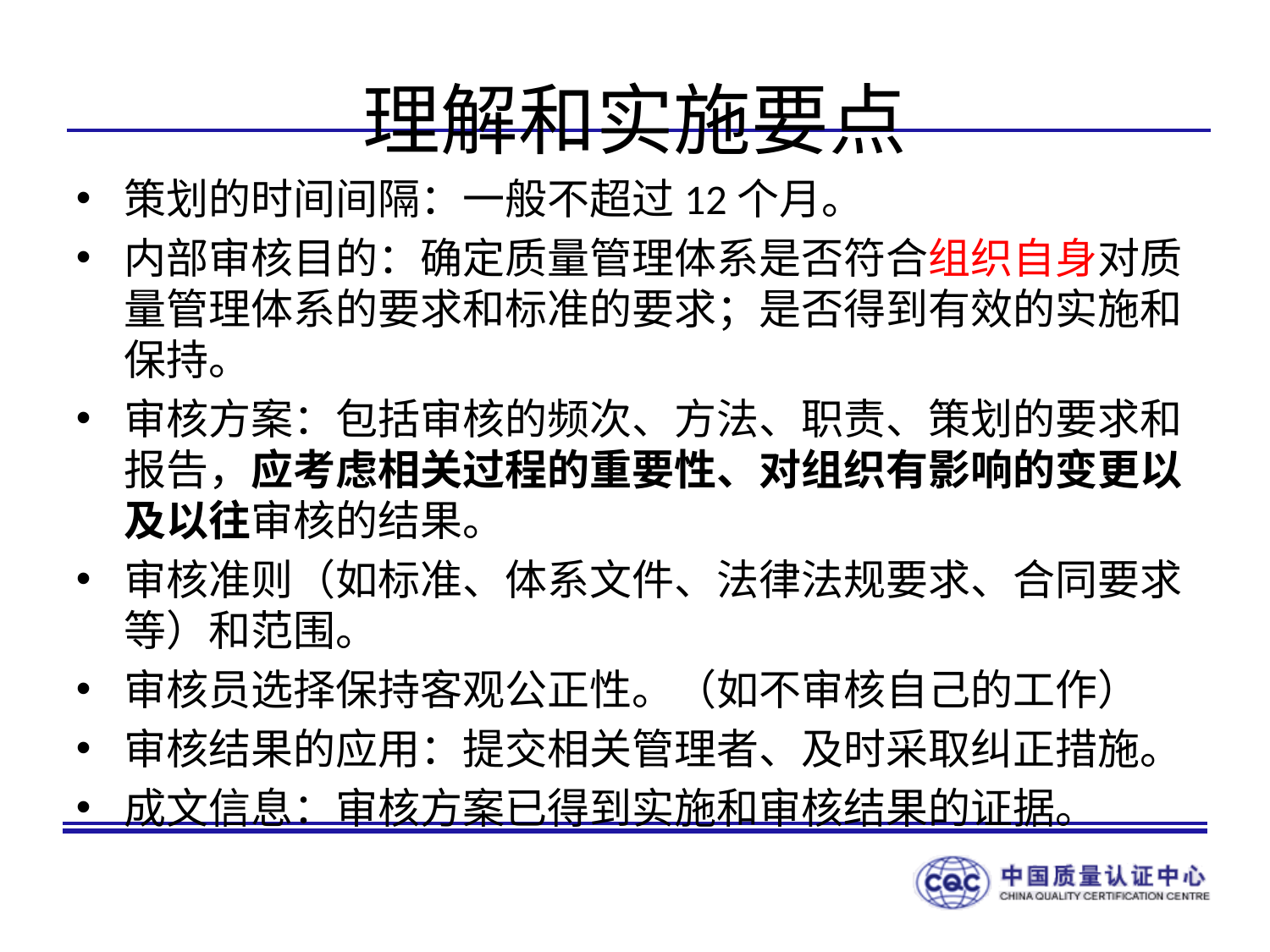

# 理解和实施要点
策划的时间间隔：一般不超过12个月。
内部审核目的：确定质量管理体系是否符合组织自身对质量管理体系的要求和标准的要求；是否得到有效的实施和保持。
审核方案：包括审核的频次、方法、职责、策划的要求和报告，应考虑相关过程的重要性、对组织有影响的变更以及以往审核的结果。
审核准则（如标准、体系文件、法律法规要求、合同要求等）和范围。
审核员选择保持客观公正性。（如不审核自己的工作）
审核结果的应用：提交相关管理者、及时采取纠正措施。
成文信息：审核方案已得到实施和审核结果的证据。

229